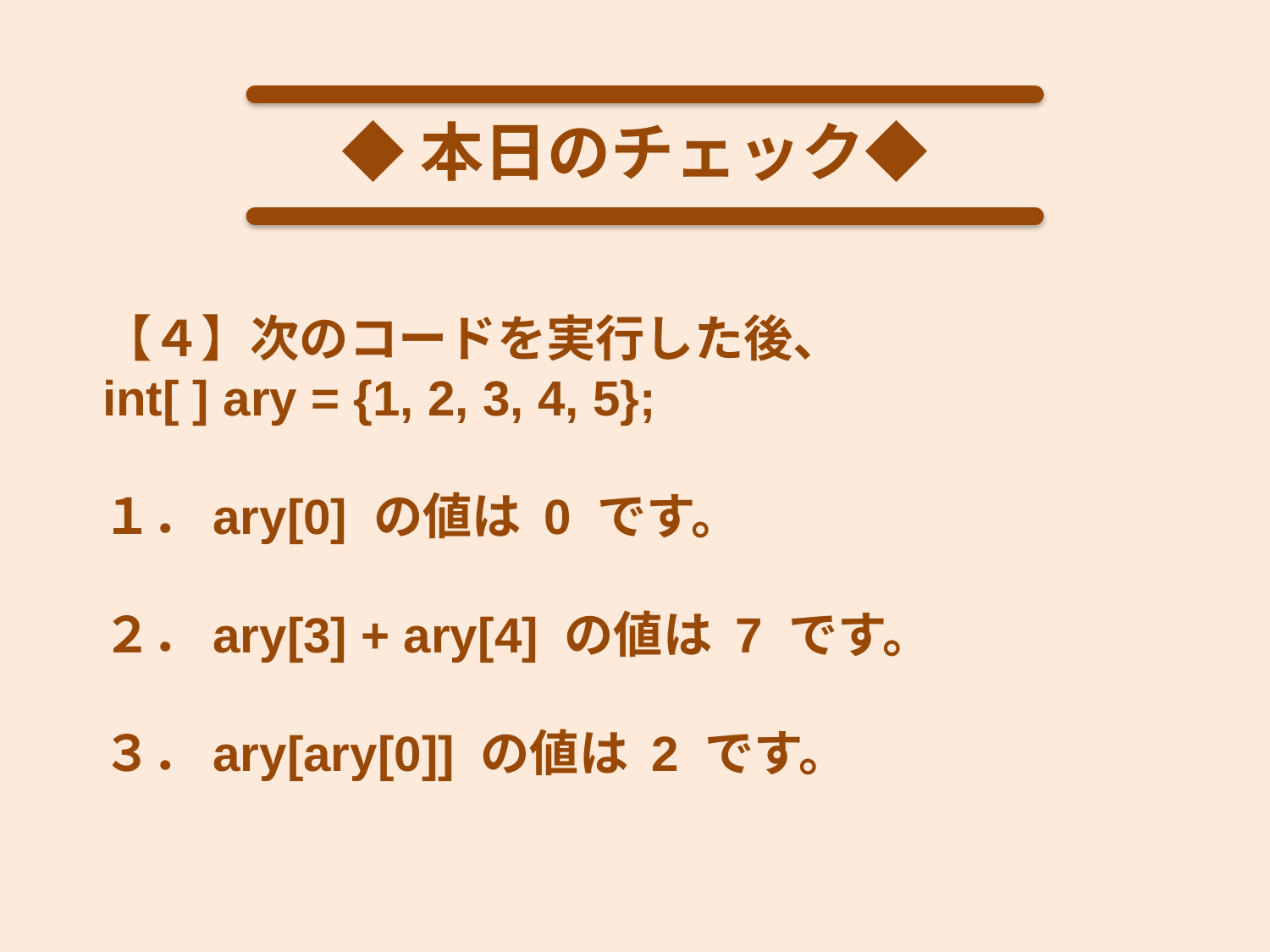

◆本日のチェック◆

【４】次のコードを実行した後、
int[ ] ary = {1, 2, 3, 4, 5};

１．ary[0] の値は 0 です。

２．ary[3] + ary[4] の値は 7 です。

３．ary[ary[0]] の値は 2 です。